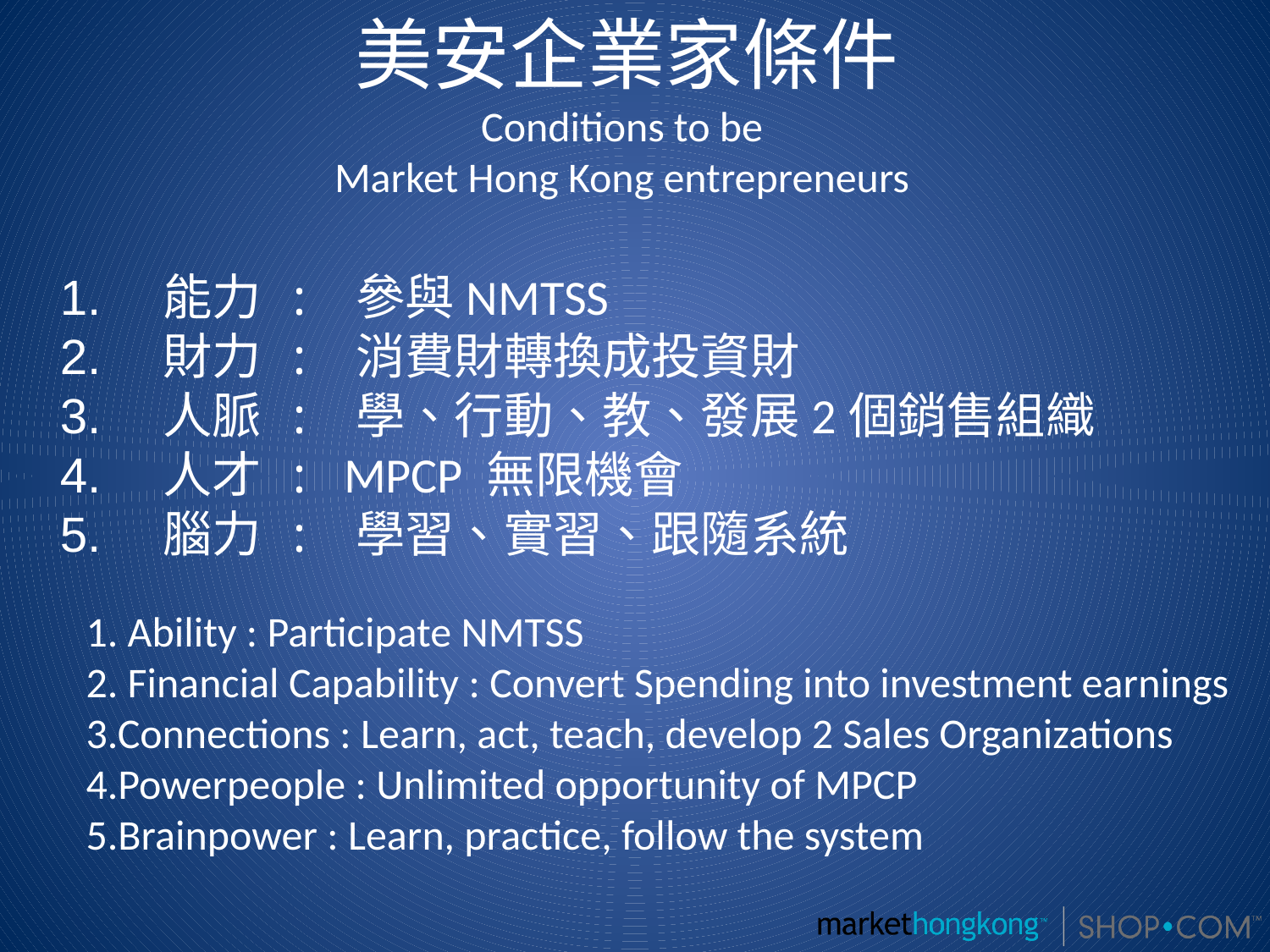

# 美安企業家條件 Conditions to be Market Hong Kong entrepreneurs
能力 : 參與NMTSS
財力 : 消費財轉換成投資財
人脈 : 學、行動、教、發展2個銷售組織
人才 : MPCP 無限機會
腦力 : 學習、實習、跟隨系統
1. Ability : Participate NMTSS
2. Financial Capability : Convert Spending into investment earnings
3.Connections : Learn, act, teach, develop 2 Sales Organizations
4.Powerpeople : Unlimited opportunity of MPCP
5.Brainpower : Learn, practice, follow the system